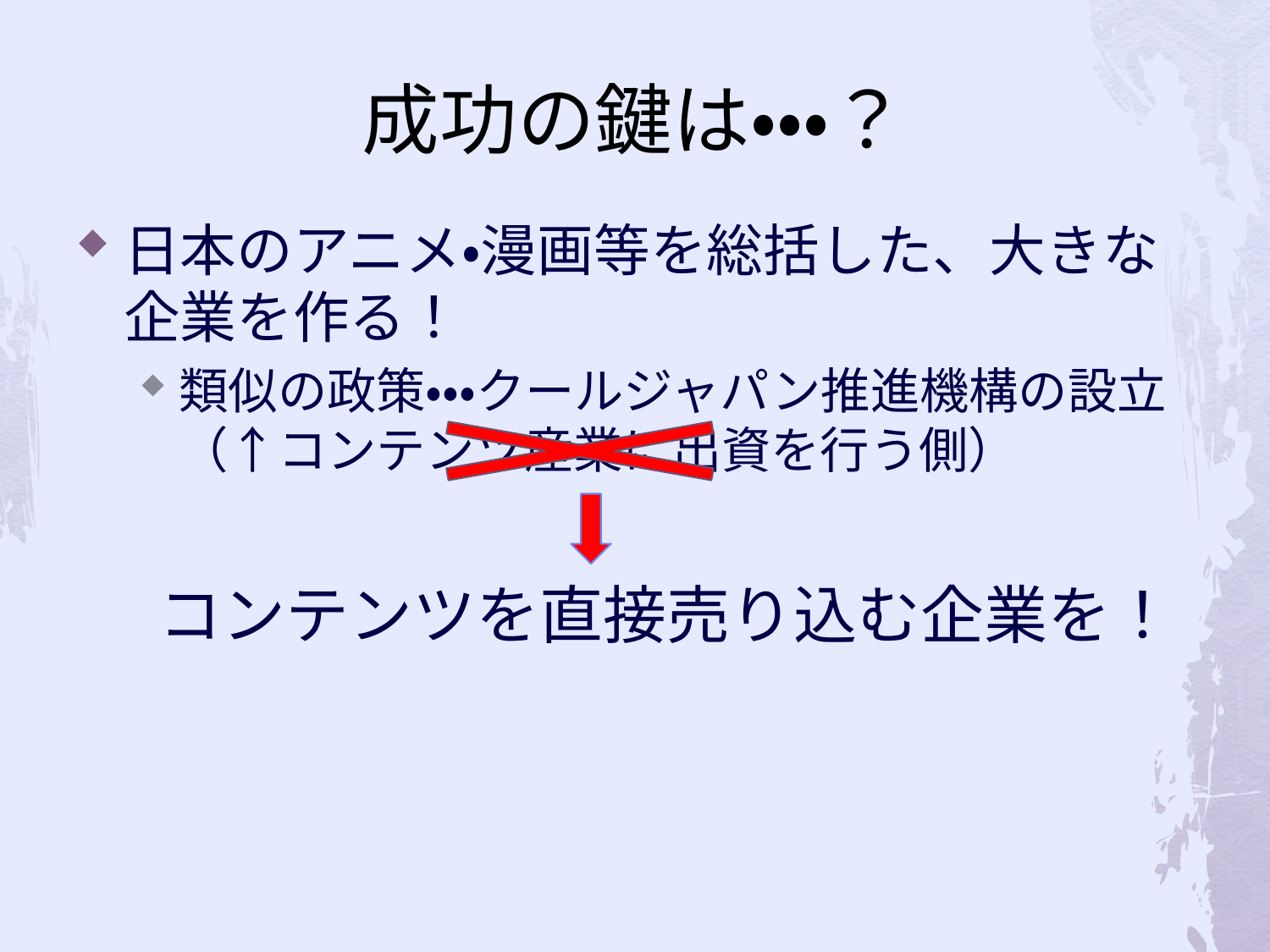

# 成功の鍵は・・・？
日本のアニメ・漫画等を総括した、大きな企業を作る！
類似の政策・・・クールジャパン推進機構の設立（↑コンテンツ産業に出資を行う側）

コンテンツを直接売り込む企業を！